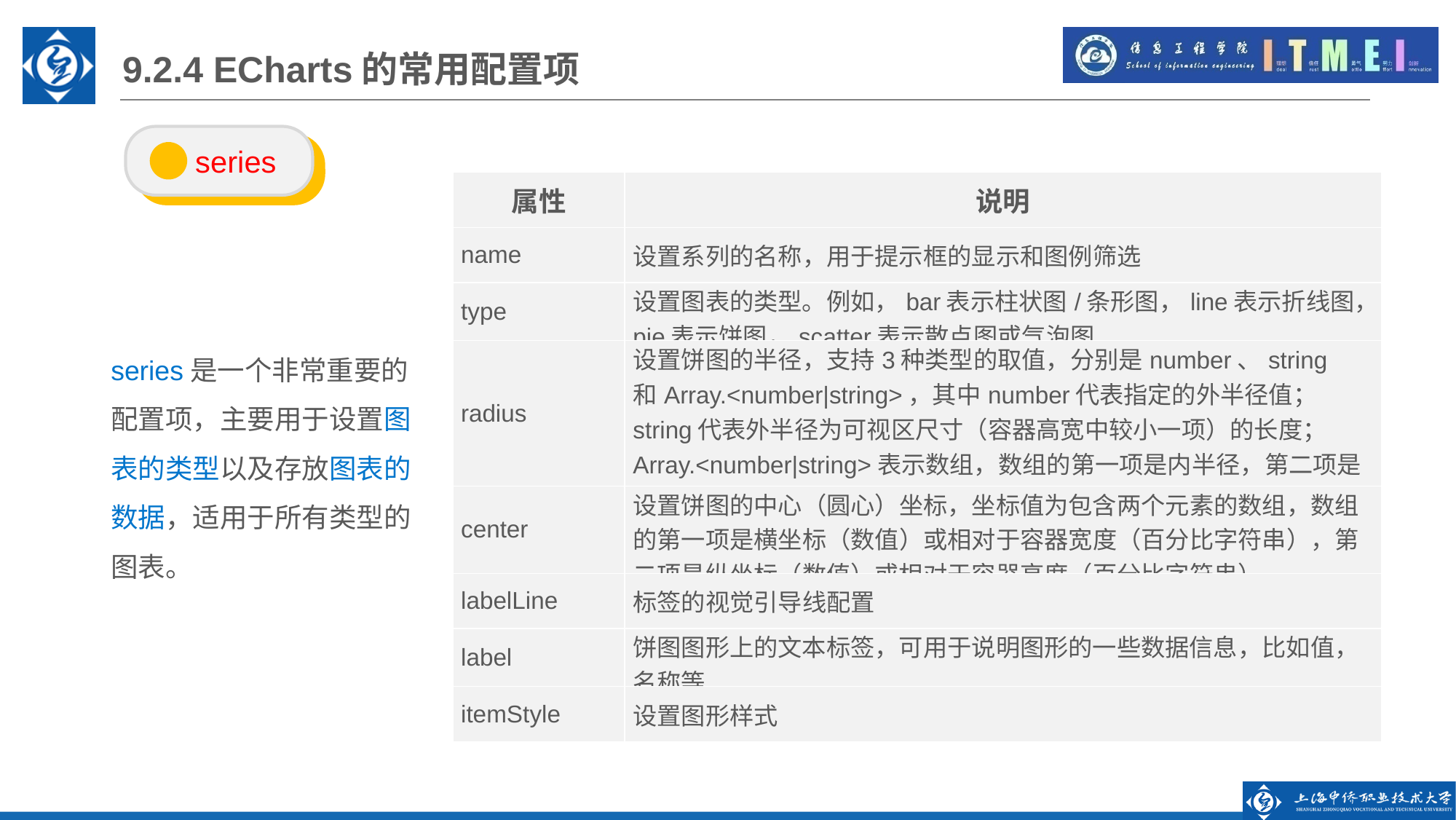

9.2.4 ECharts的常用配置项
    series

| 属性 | 说明 |
| --- | --- |
| name | 设置系列的名称，用于提示框的显示和图例筛选 |
| type | 设置图表的类型。例如，bar表示柱状图/条形图，line表示折线图，pie表示饼图，scatter表示散点图或气泡图 |
| radius | 设置饼图的半径，支持3种类型的取值，分别是number、string 和Array.<number|string>，其中number代表指定的外半径值；string代表外半径为可视区尺寸（容器高宽中较小一项）的长度；Array.<number|string>表示数组，数组的第一项是内半径，第二项是外半径 |
| center | 设置饼图的中心（圆心）坐标，坐标值为包含两个元素的数组，数组的第一项是横坐标（数值）或相对于容器宽度（百分比字符串），第二项是纵坐标（数值）或相对于容器高度（百分比字符串） |
| labelLine | 标签的视觉引导线配置 |
| label | 饼图图形上的文本标签，可用于说明图形的一些数据信息，比如值，名称等 |
| itemStyle | 设置图形样式 |
series是一个非常重要的配置项，主要用于设置图表的类型以及存放图表的数据，适用于所有类型的图表。